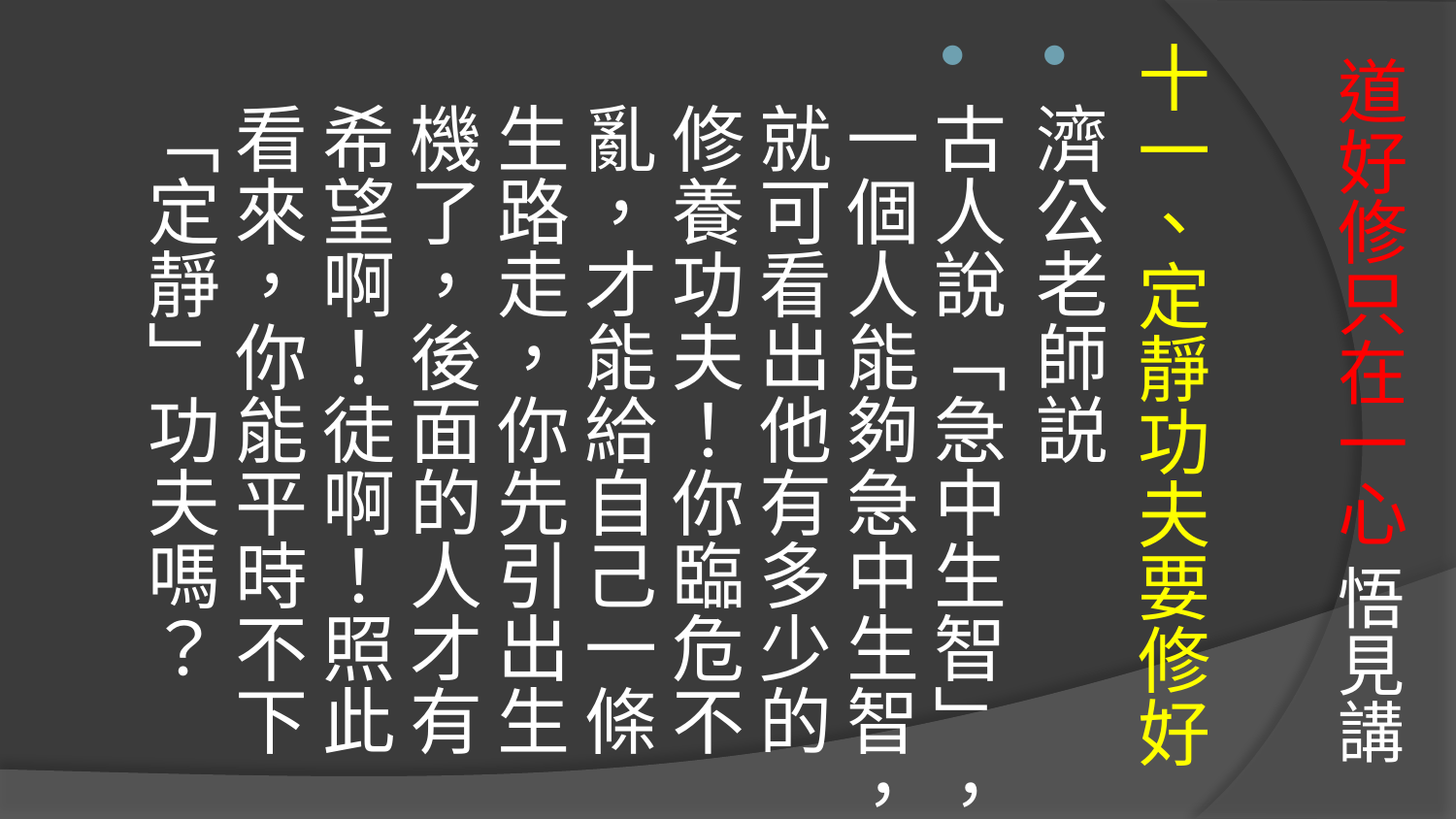

十一、定靜功夫要修好
濟公老師説
古人說「急中生智」，一個人能夠急中生智，就可看出他有多少的修養功夫！你臨危不亂，才能給自己一條生路走，你先引出生機了，後面的人才有希望啊！徒啊！照此看來，你能平時不下「定靜」功夫嗎？

# 道好修只在一心 悟見講